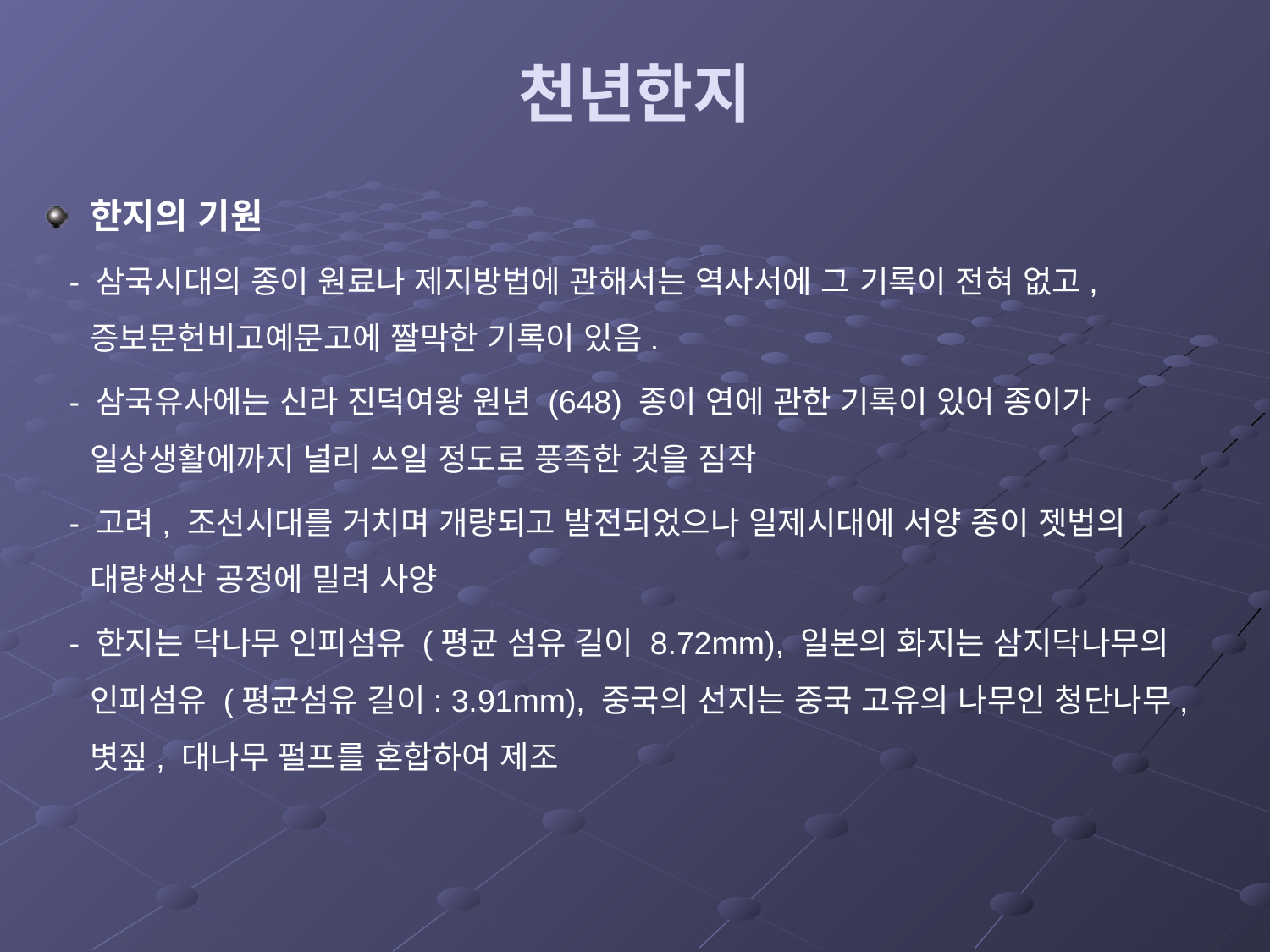

# 천년한지
한지의 기원
   - 삼국시대의 종이 원료나 제지방법에 관해서는 역사서에 그 기록이 전혀 없고, 증보문헌비고예문고에 짤막한 기록이 있음.
   - 삼국유사에는 신라 진덕여왕 원년 (648) 종이 연에 관한 기록이 있어 종이가 일상생활에까지 널리 쓰일 정도로 풍족한 것을 짐작
   - 고려, 조선시대를 거치며 개량되고 발전되었으나 일제시대에 서양 종이 젯법의 대량생산 공정에 밀려 사양
   - 한지는 닥나무 인피섬유 (평균 섬유 길이 8.72mm), 일본의 화지는 삼지닥나무의 인피섬유 (평균섬유 길이: 3.91mm), 중국의 선지는 중국 고유의 나무인 청단나무, 볏짚, 대나무 펄프를 혼합하여 제조